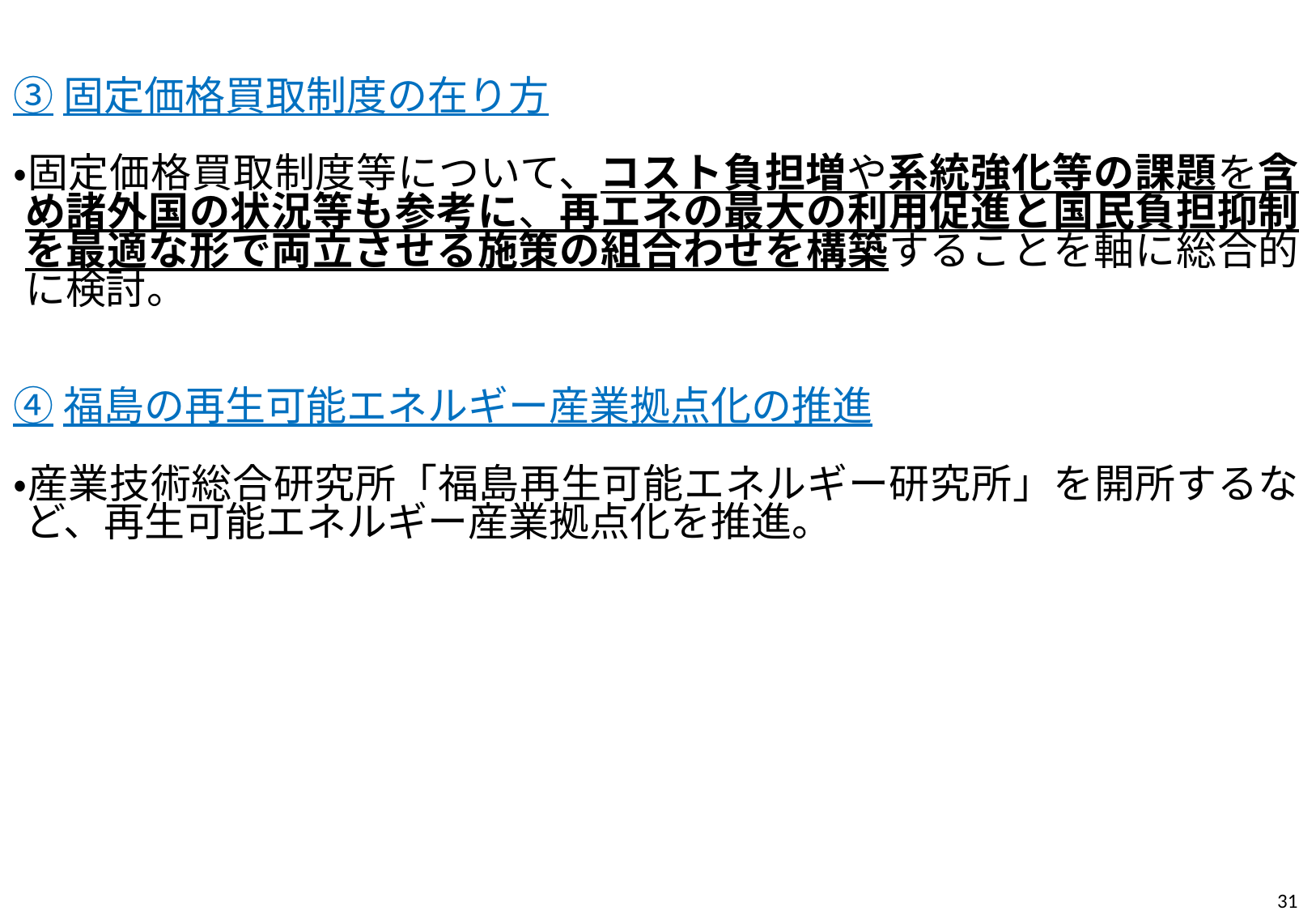

③固定価格買取制度の在り方

・固定価格買取制度等について、コスト負担増や系統強化等の課題を含め諸外国の状況等も参考に、再エネの最大の利用促進と国民負担抑制を最適な形で両立させる施策の組合わせを構築することを軸に総合的に検討。

④福島の再生可能エネルギー産業拠点化の推進

・産業技術総合研究所「福島再生可能エネルギー研究所」を開所するなど、再生可能エネルギー産業拠点化を推進。

31